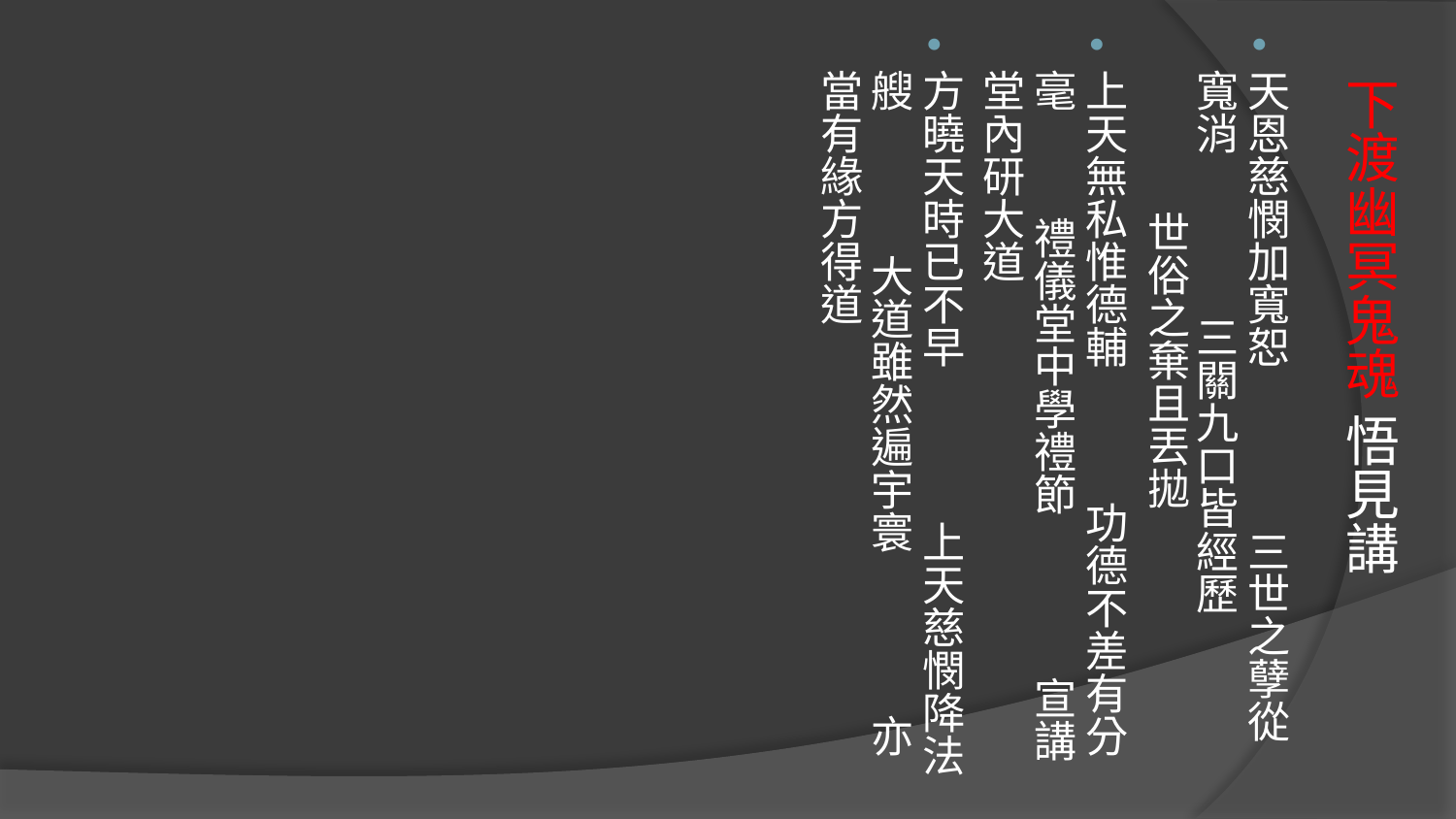

天恩慈憫加寬恕                 三世之孽從寬消                 三關九口皆經歷                                 世俗之棄且丟拋
上天無私惟德輔              功德不差有分毫           禮儀堂中學禮節                 宣講堂內研大道
方曉天時已不早                上天慈憫降法艘               大道雖然遍宇寰                 亦當有緣方得道

# 下渡幽冥鬼魂 悟見講